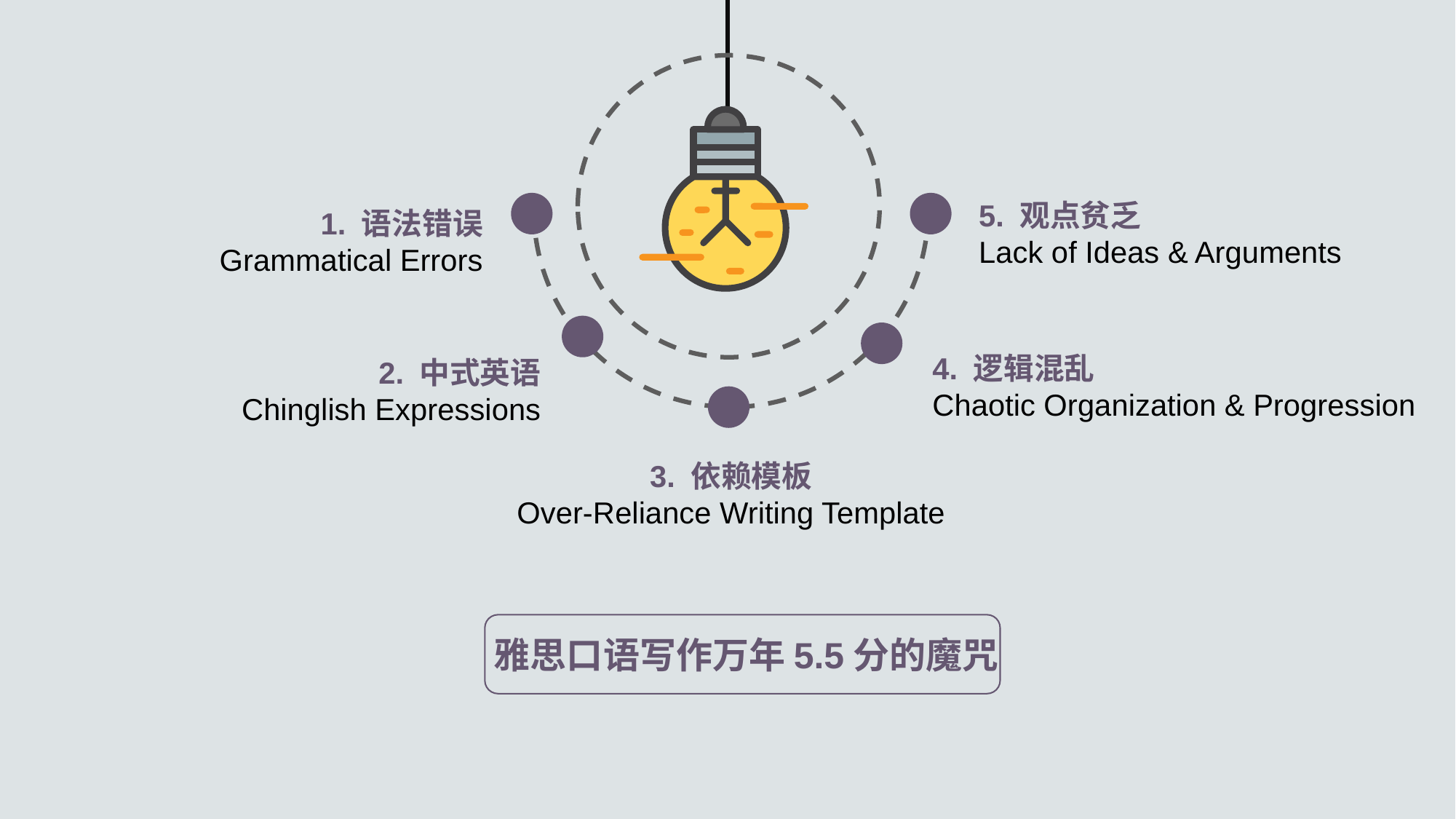

5. 观点贫乏
Lack of Ideas & Arguments

 1. 语法错误
Grammatical Errors

4. 逻辑混乱
Chaotic Organization & Progression
2. 中式英语
Chinglish Expressions

3. 依赖模板
Over-Reliance Writing Template

雅思口语写作万年5.5分的魔咒